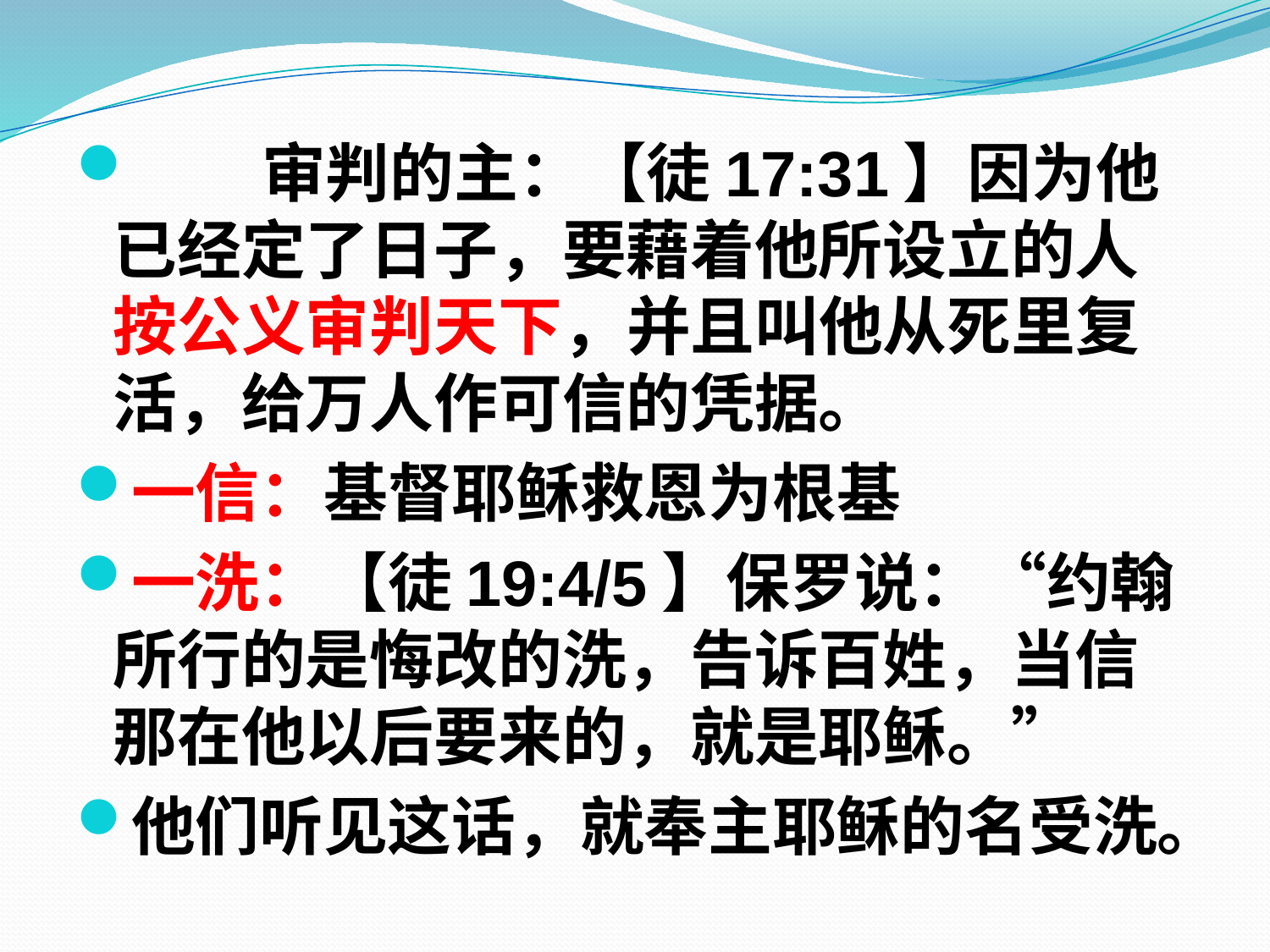

审判的主：【徒17:31】因为他已经定了日子，要藉着他所设立的人按公义审判天下，并且叫他从死里复活，给万人作可信的凭据。
一信：基督耶稣救恩为根基
一洗：【徒19:4/5】保罗说：“约翰所行的是悔改的洗，告诉百姓，当信那在他以后要来的，就是耶稣。”
他们听见这话，就奉主耶稣的名受洗。